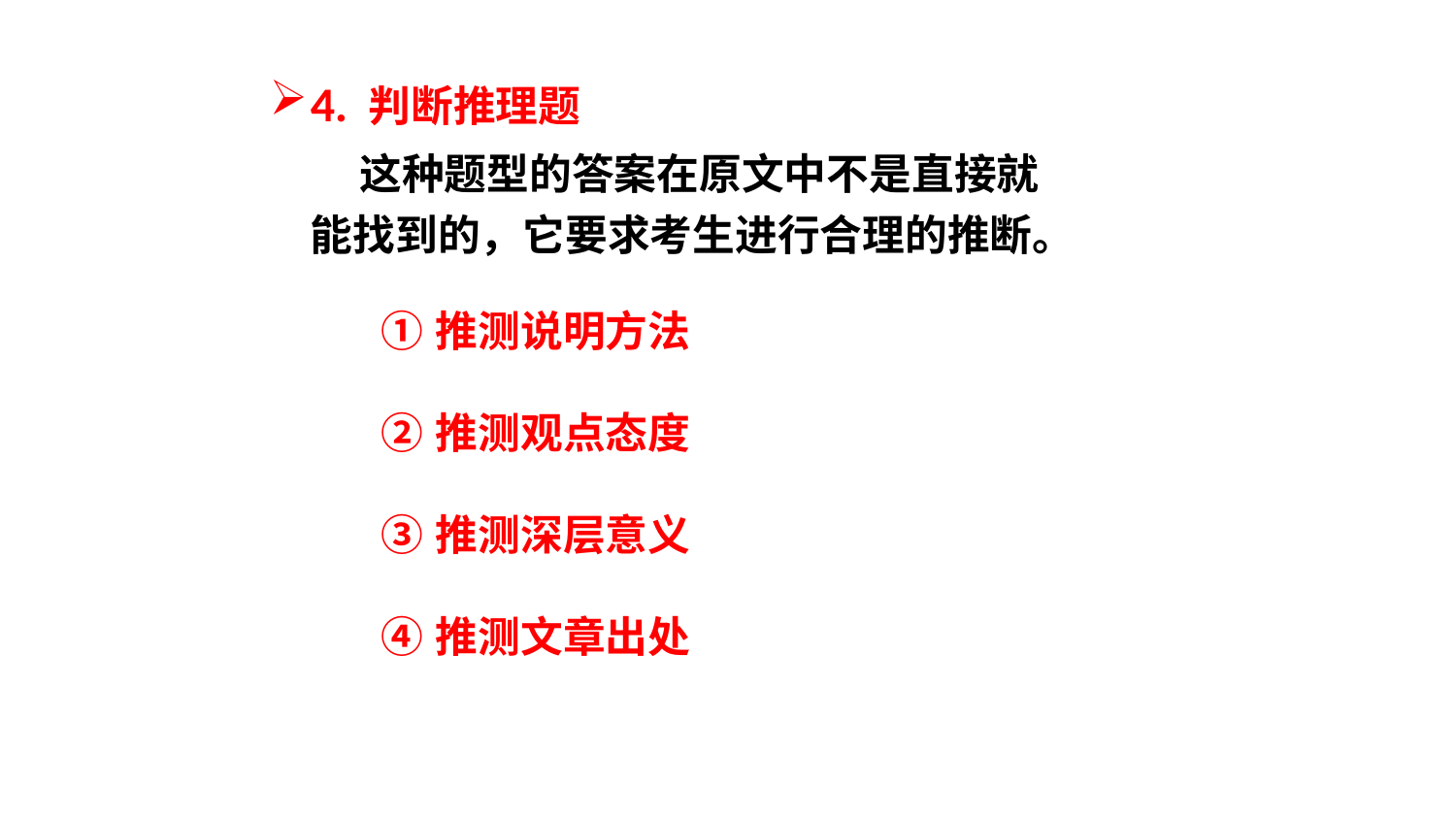

4. 判断推理题
        这种题型的答案在原文中不是直接就能找到的，它要求考生进行合理的推断。

推测说明方法
推测观点态度
推测深层意义
推测文章出处